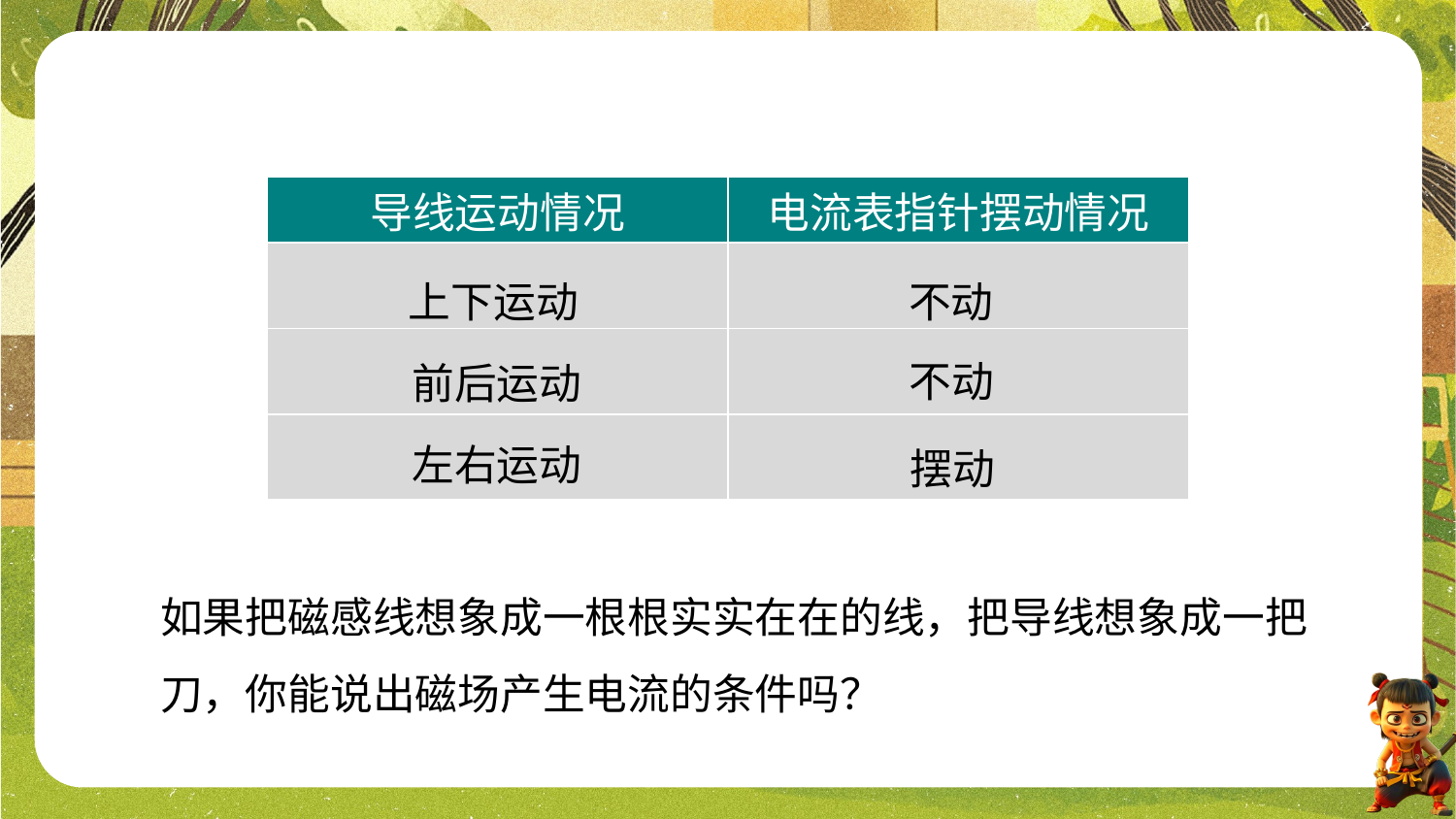

| 导线运动情况 | 电流表指针摆动情况 |
| --- | --- |
|  |  |
|  |  |
|  |  |
上下运动
不动
不动
前后运动
左右运动
摆动
如果把磁感线想象成一根根实实在在的线，把导线想象成一把刀，你能说出磁场产生电流的条件吗？